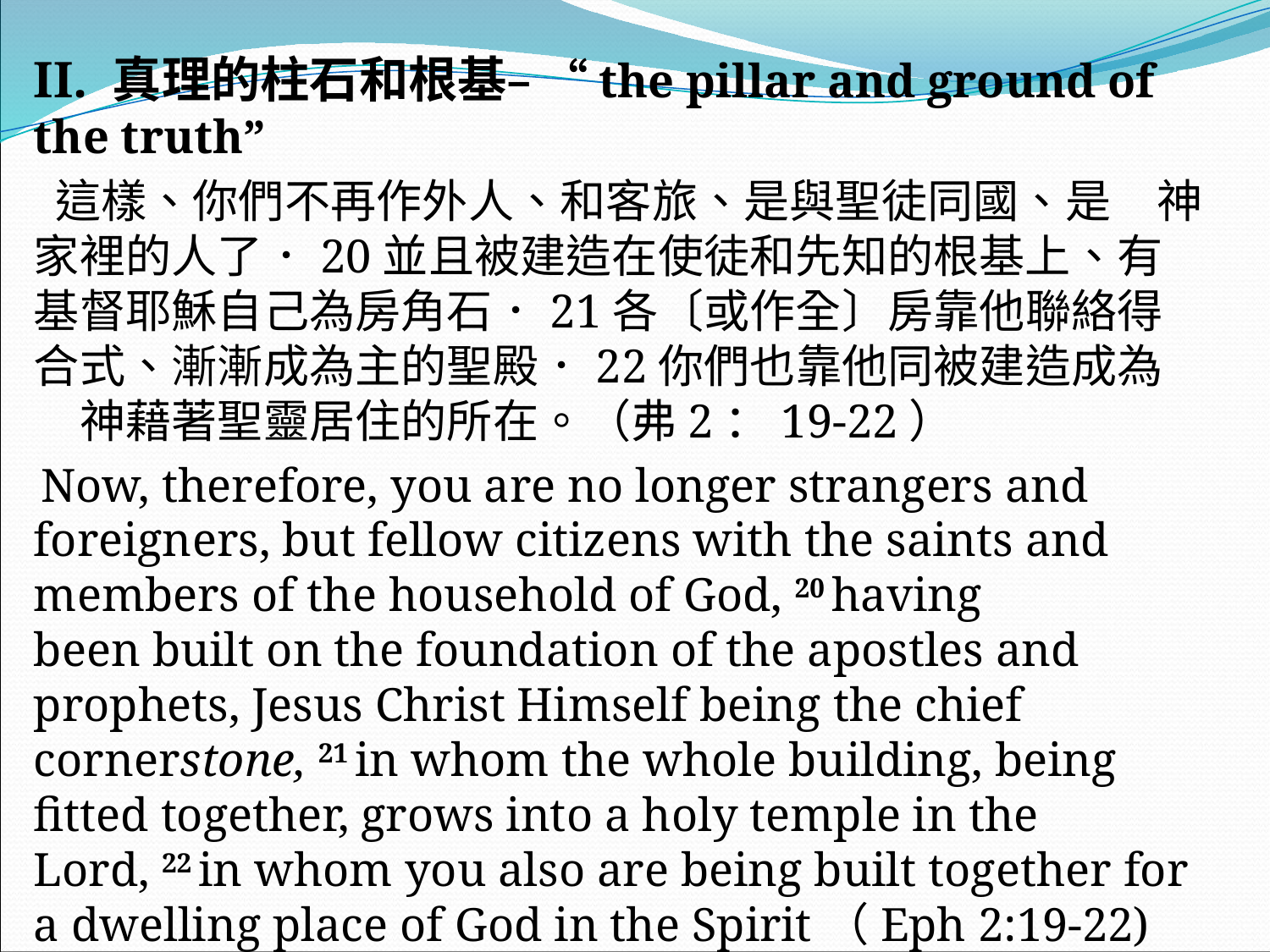

II. 真理的柱石和根基– “the pillar and ground of the truth”
 這樣、你們不再作外人、和客旅、是與聖徒同國、是　神家裡的人了．20並且被建造在使徒和先知的根基上、有基督耶穌自己為房角石．21各〔或作全〕房靠他聯絡得合式、漸漸成為主的聖殿．22你們也靠他同被建造成為　神藉著聖靈居住的所在。（弗2：19-22）
 Now, therefore, you are no longer strangers and foreigners, but fellow citizens with the saints and members of the household of God, 20 having been built on the foundation of the apostles and prophets, Jesus Christ Himself being the chief cornerstone, 21 in whom the whole building, being fitted together, grows into a holy temple in the Lord, 22 in whom you also are being built together for a dwelling place of God in the Spirit（Eph 2:19-22)

#